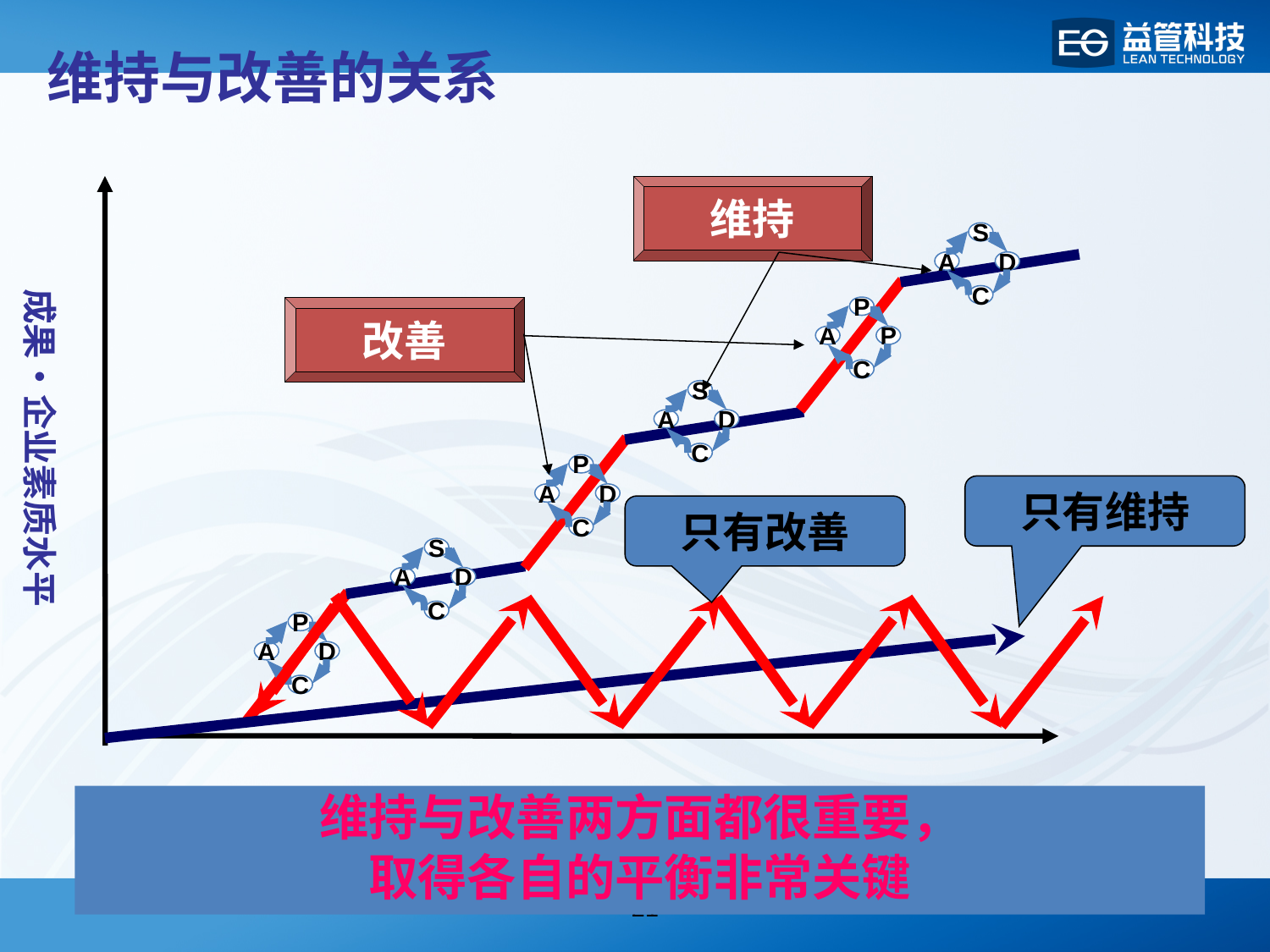

维持与改善的关系

维持

改善

S
A
D
C

P
A
P
C
成果・企业素质水平
S
A
D
C

P
A
D
C
只有维持
只有改善
S
A
D
C

P
A
D
C

维持与改善两方面都很重要，
取得各自的平衡非常关键